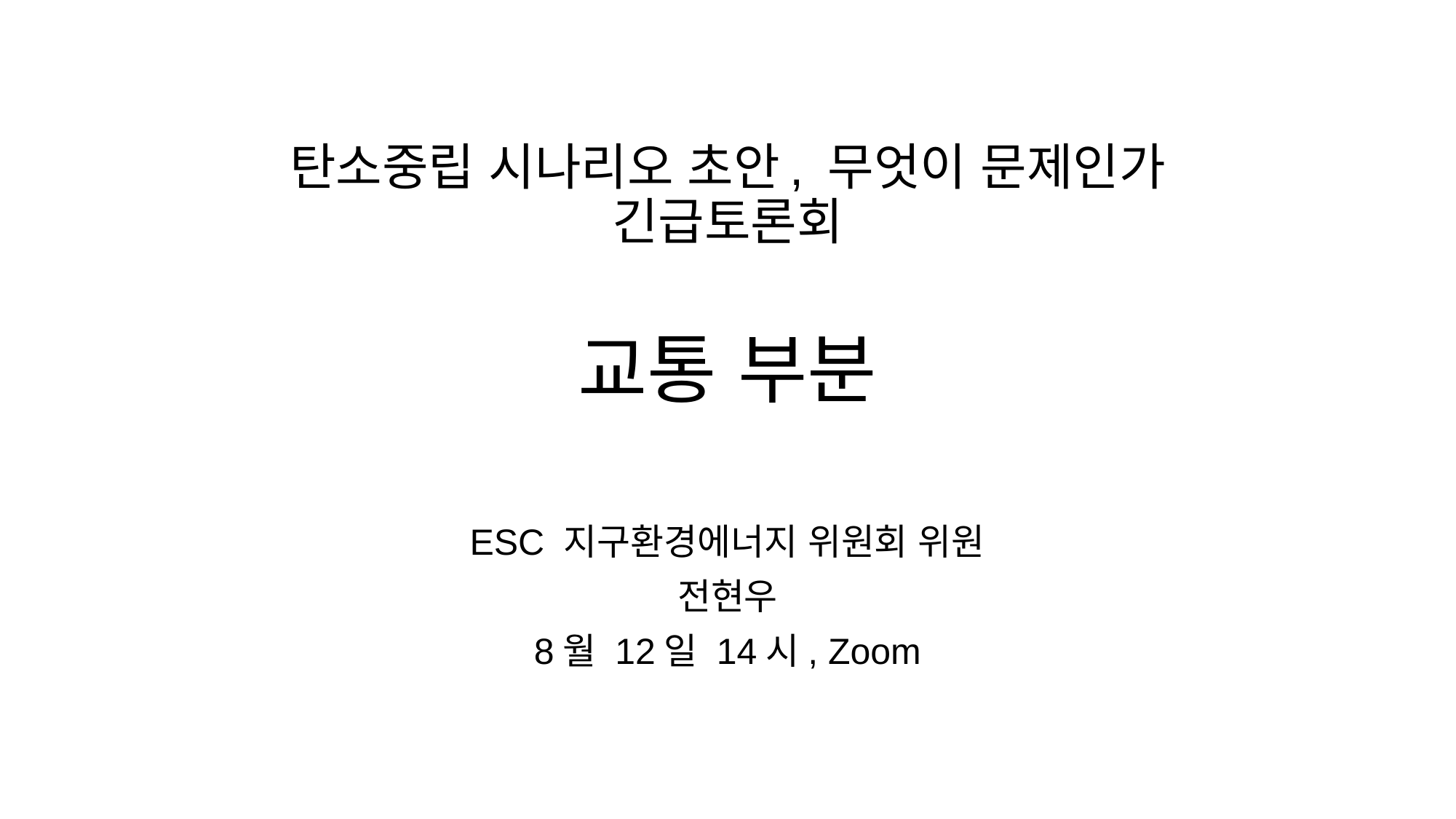

# 탄소중립 시나리오 초안, 무엇이 문제인가 긴급토론회 교통 부분
ESC 지구환경에너지 위원회 위원
전현우
8월 12일 14시, Zoom